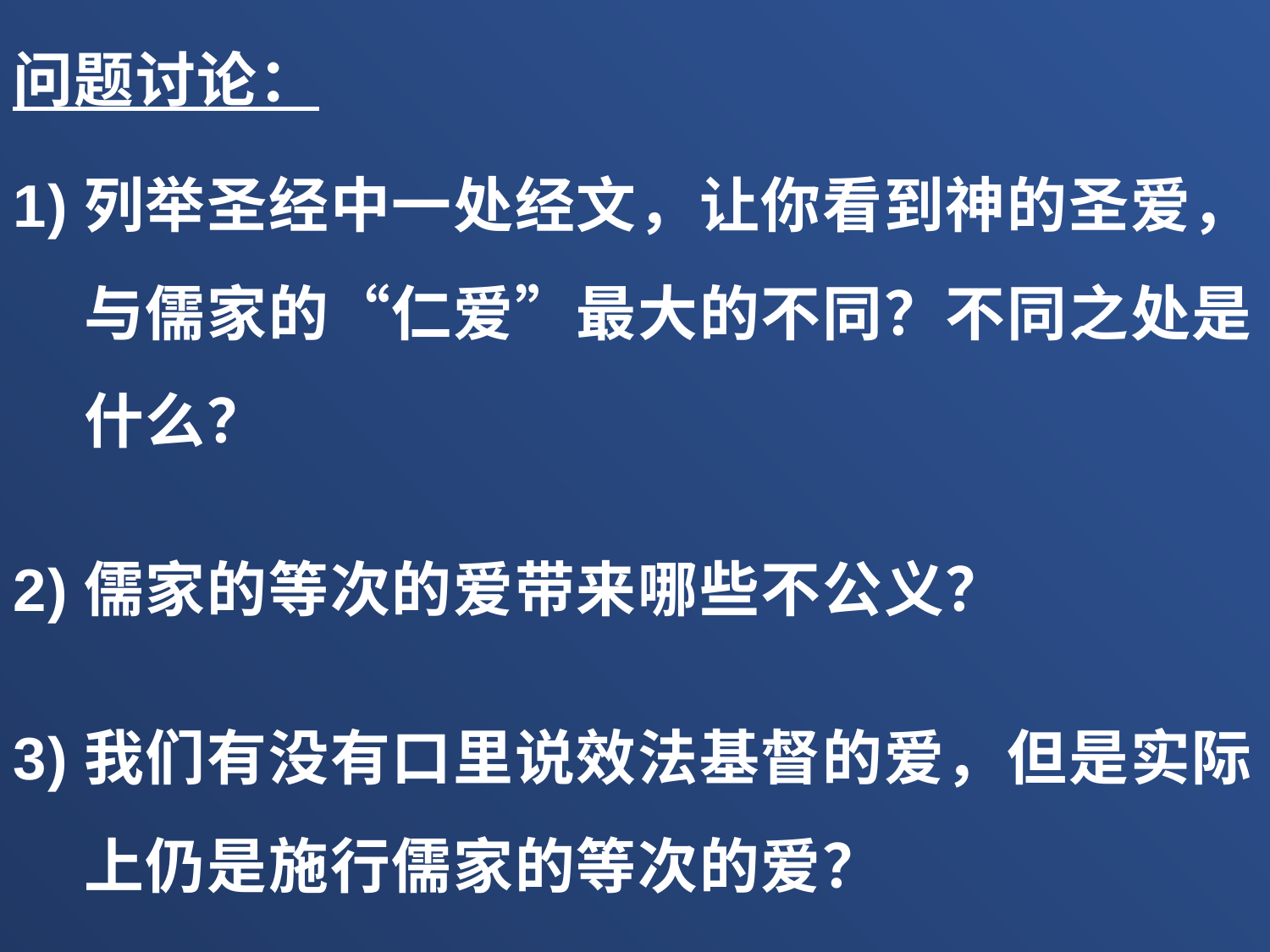

问题讨论：
列举圣经中一处经文，让你看到神的圣爱，与儒家的“仁爱”最大的不同？不同之处是什么？

儒家的等次的爱带来哪些不公义？

我们有没有口里说效法基督的爱，但是实际上仍是施行儒家的等次的爱？